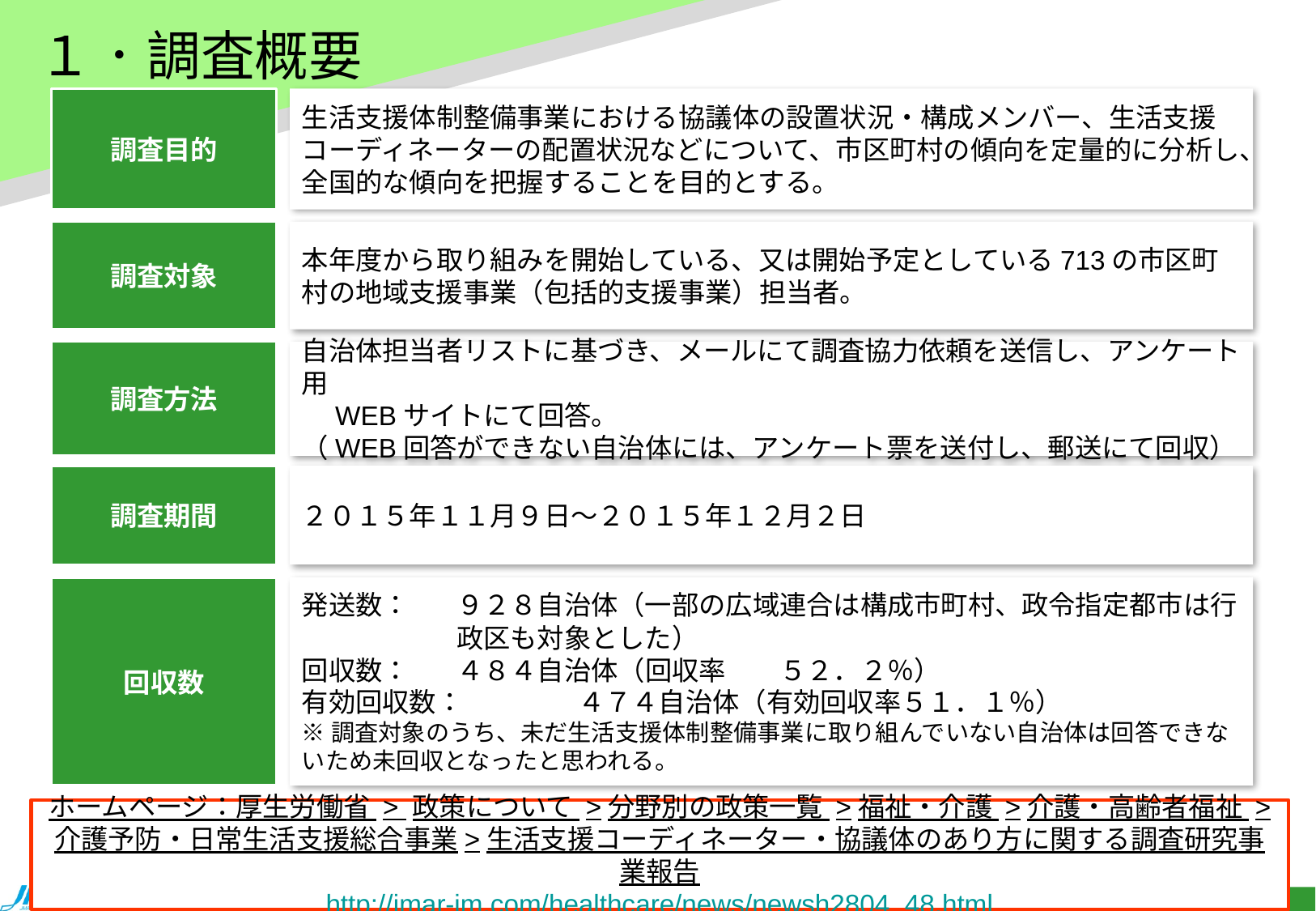

# １．調査概要
調査目的
生活支援体制整備事業における協議体の設置状況・構成メンバー、生活支援コーディネーターの配置状況などについて、市区町村の傾向を定量的に分析し、全国的な傾向を把握することを目的とする。
調査対象
本年度から取り組みを開始している、又は開始予定としている713の市区町村の地域支援事業（包括的支援事業）担当者。
調査方法
自治体担当者リストに基づき、メールにて調査協力依頼を送信し、アンケート用
　WEBサイトにて回答。
（WEB回答ができない自治体には、アンケート票を送付し、郵送にて回収）
調査期間
２０１５年１１月９日～２０１５年１２月２日
回収数
発送数：	９２８自治体（一部の広域連合は構成市町村、政令指定都市は行政区も対象とした）
回収数：	４８４自治体（回収率　　５２．２％）
有効回収数：	４７４自治体（有効回収率５１．１％）
※調査対象のうち、未だ生活支援体制整備事業に取り組んでいない自治体は回答できないため未回収となったと思われる。
ホームページ：厚生労働省 > 政策について >分野別の政策一覧 >福祉・介護 >介護・高齢者福祉 > 介護予防・日常生活支援総合事業>生活支援コーディネーター・協議体のあり方に関する調査研究事業報告
http://jmar-im.com/healthcare/news/newsh2804_48.html